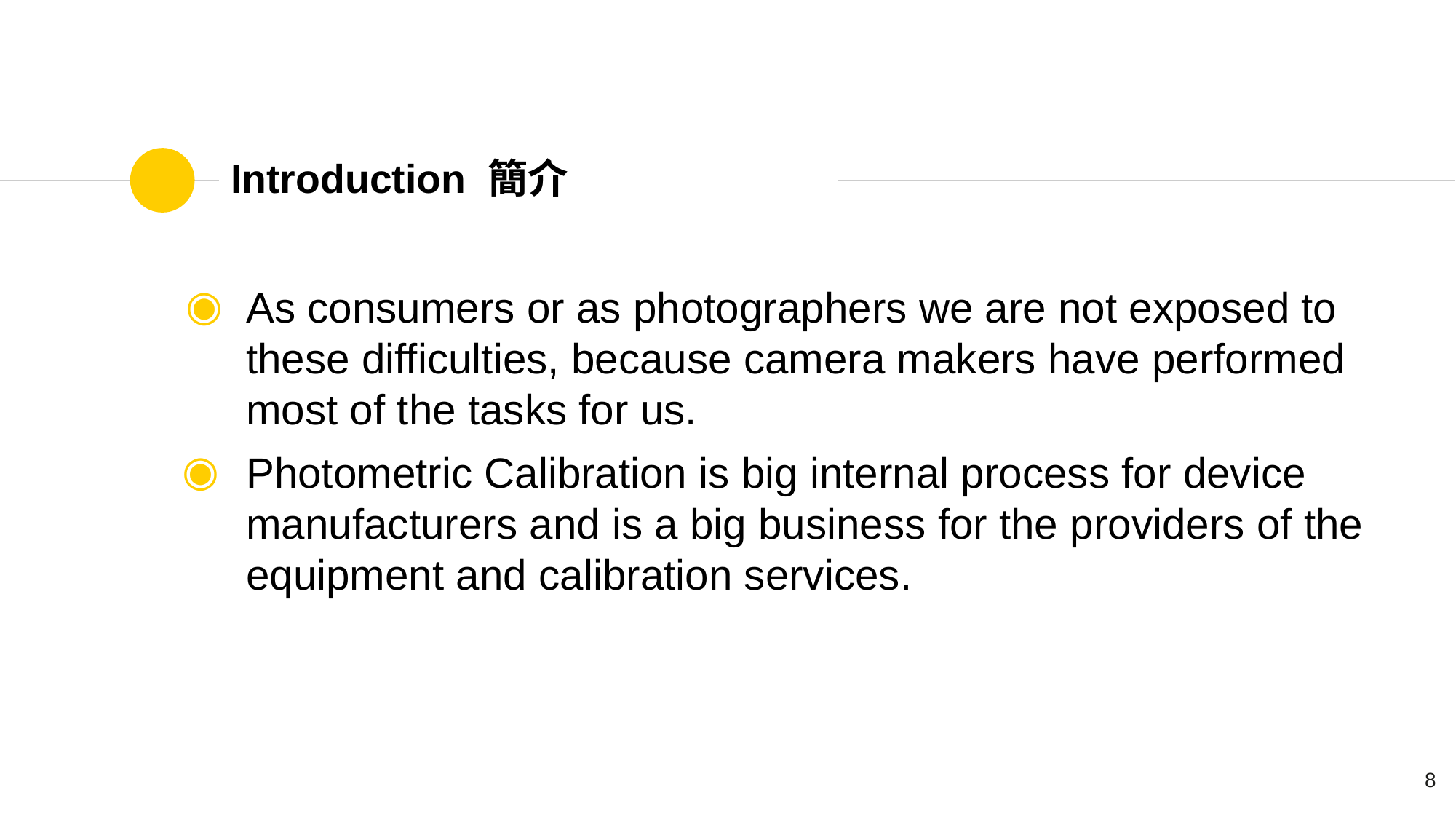

# Introduction 簡介
As consumers or as photographers we are not exposed to these difficulties, because camera makers have performed most of the tasks for us.
Photometric Calibration is big internal process for device manufacturers and is a big business for the providers of the equipment and calibration services.
8